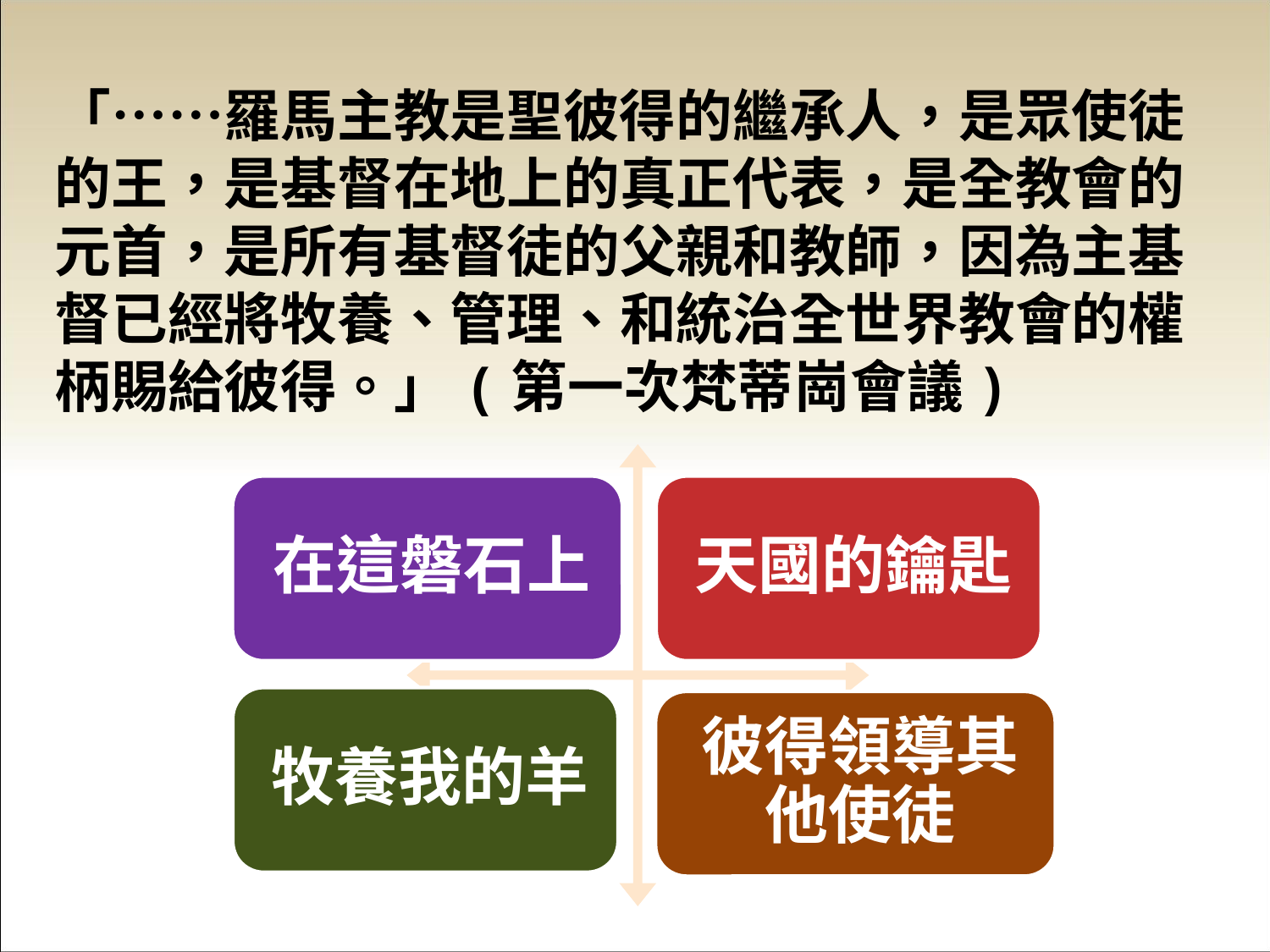

「……羅馬主教是聖彼得的繼承人，是眾使徒的王，是基督在地上的真正代表，是全教會的元首，是所有基督徒的父親和教師，因為主基督已經將牧養、管理、和統治全世界教會的權柄賜給彼得。」(第一次梵蒂崗會議)
在這磐石上
天國的鑰匙
牧養我的羊
彼得領導其他使徒